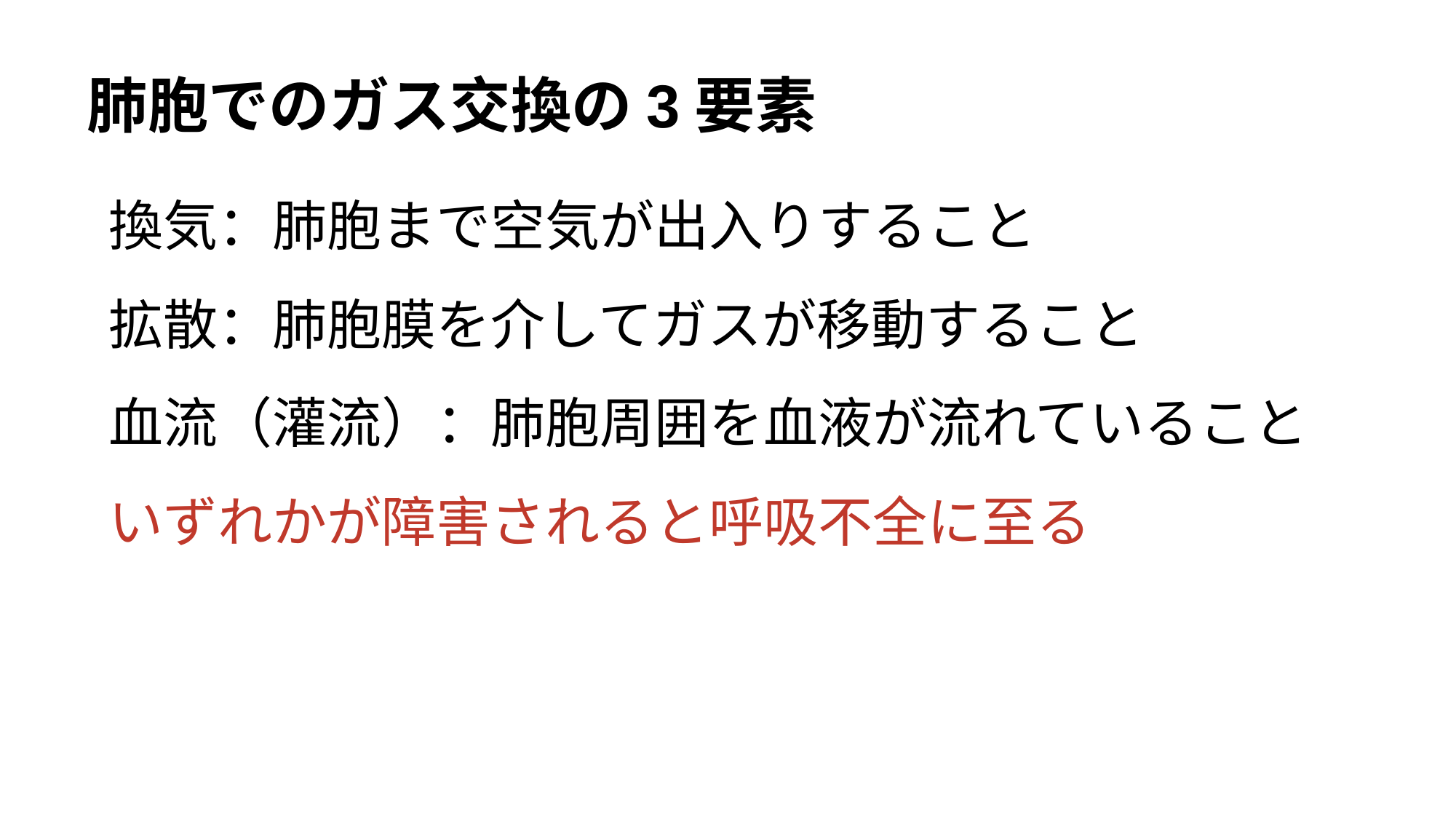

肺胞でのガス交換の3要素
換気：肺胞まで空気が出入りすること
拡散：肺胞膜を介してガスが移動すること
血流（灌流）：肺胞周囲を血液が流れていること
いずれかが障害されると呼吸不全に至る